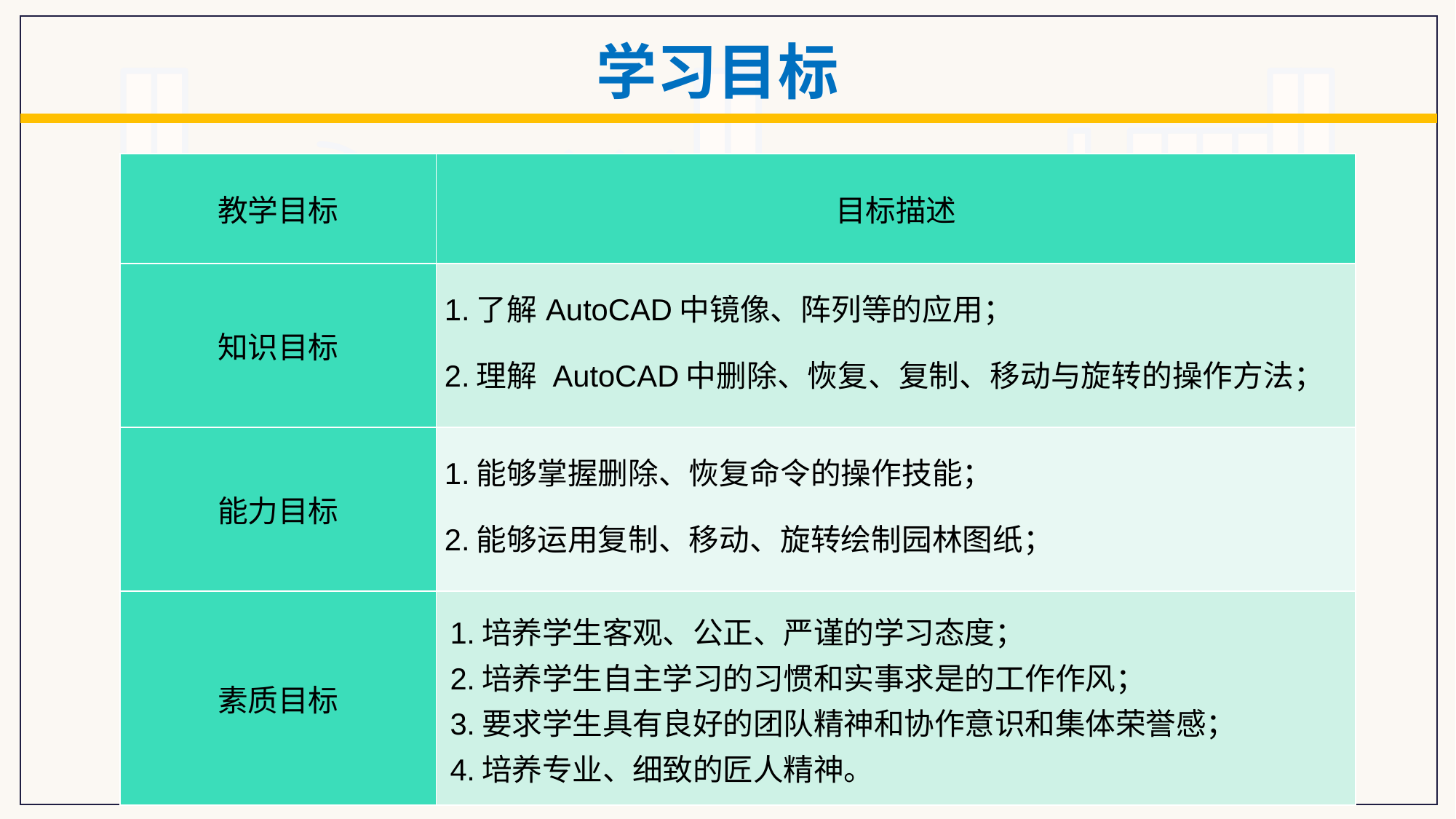

学习目标

| 教学目标 | 目标描述 |
| --- | --- |
| 知识目标 | 1.了解AutoCAD中镜像、阵列等的应用； 2.理解 AutoCAD中删除、恢复、复制、移动与旋转的操作方法； 3.掌握镜像、偏移与修剪的使用方法。 |
| 能力目标 | 1.能够掌握删除、恢复命令的操作技能； 2.能够运用复制、移动、旋转绘制园林图纸； 3.能够掌握镜像、偏移与修剪的操作技能。 |
| 素质目标 | 1.培养学生客观、公正、严谨的学习态度； 2.培养学生自主学习的习惯和实事求是的工作作风； 3.要求学生具有良好的团队精神和协作意识和集体荣誉感； 4.培养专业、细致的匠人精神。 |